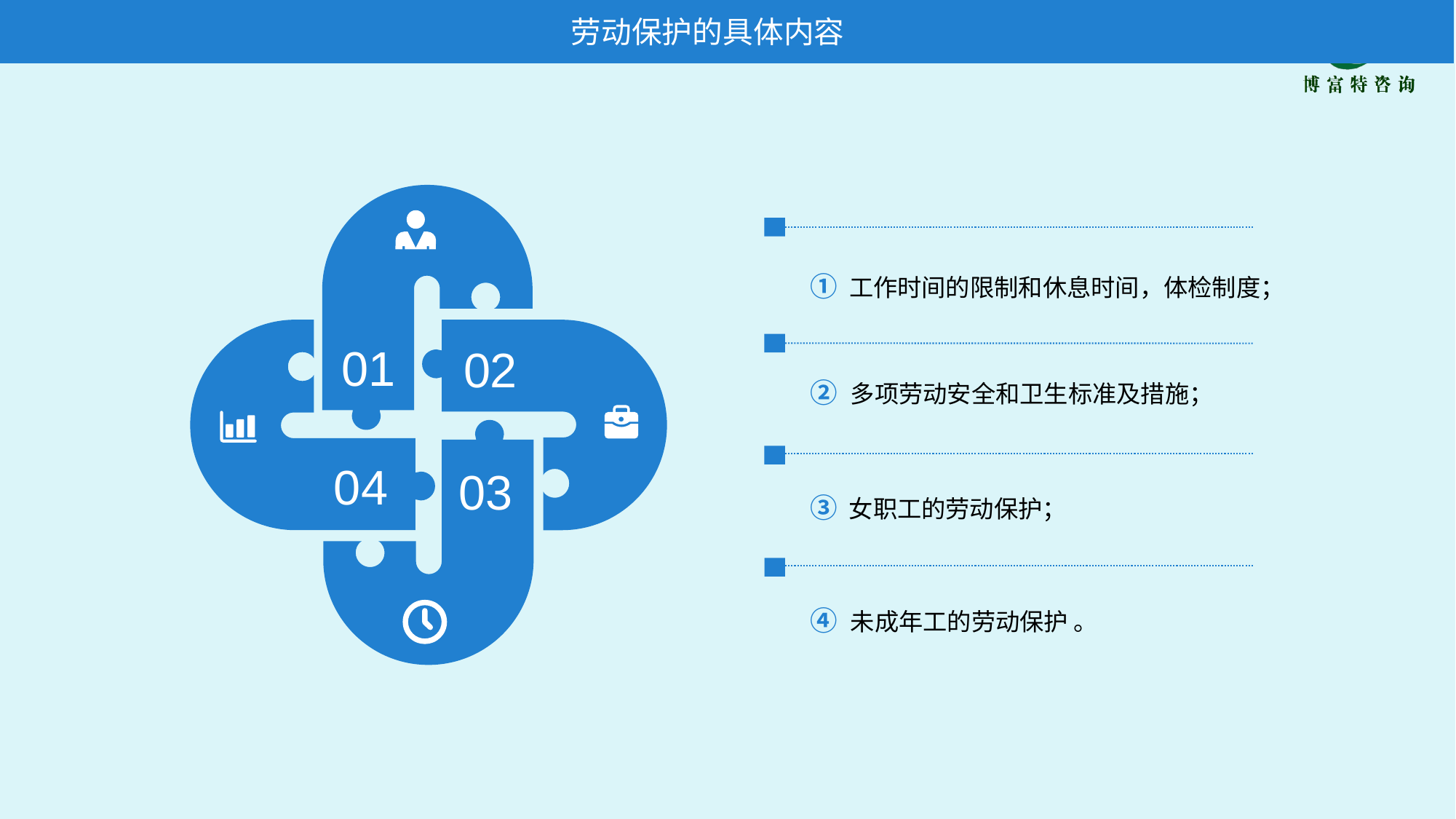

劳动保护的具体内容

① 工作时间的限制和休息时间，体检制度；

01
02

② 多项劳动安全和卫生标准及措施；

04
03
③ 女职工的劳动保护；

④ 未成年工的劳动保护 。